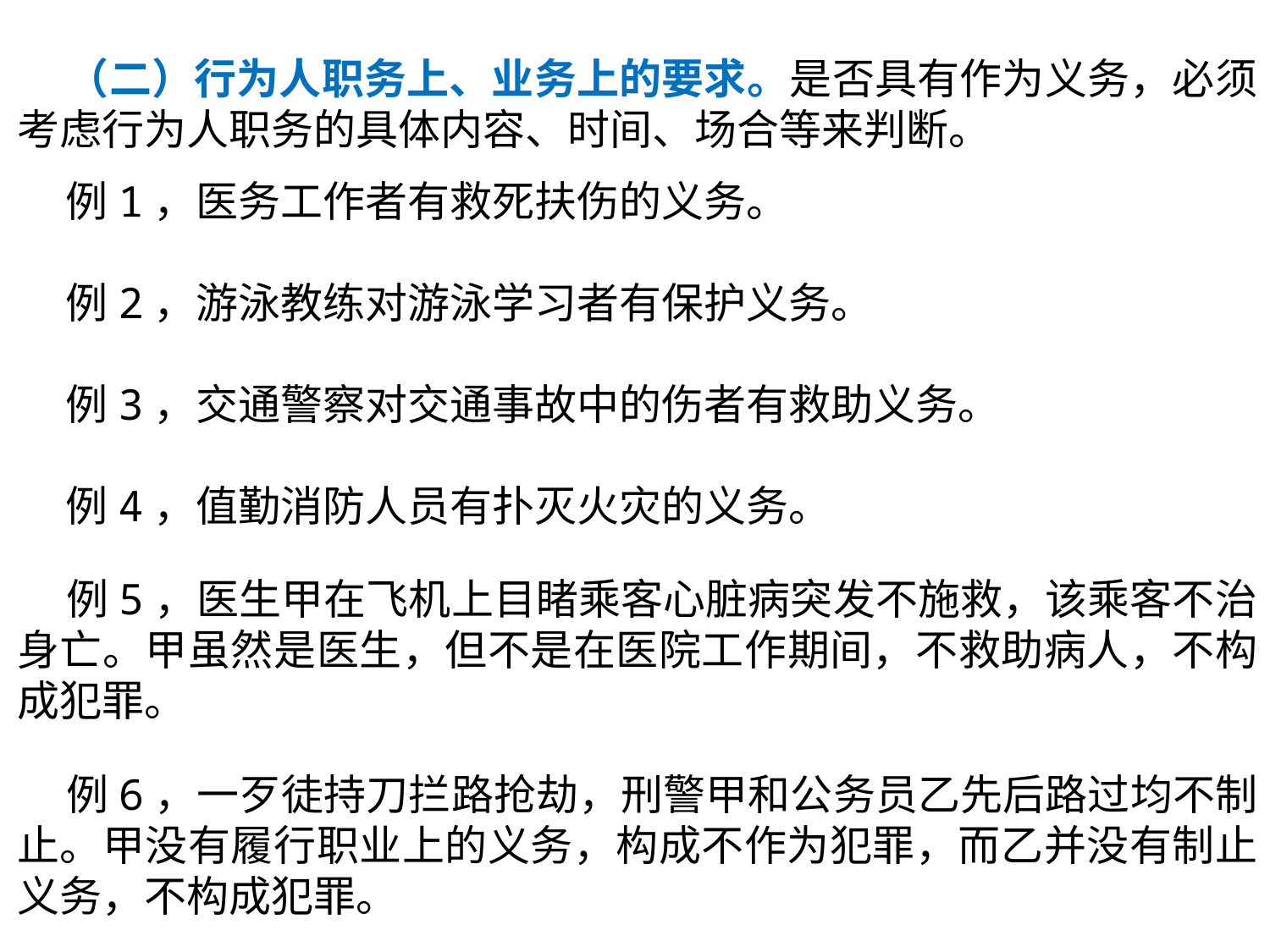

（二）行为人职务上、业务上的要求。是否具有作为义务，必须考虑行为人职务的具体内容、时间、场合等来判断。

    例1，医务工作者有救死扶伤的义务。

    例2，游泳教练对游泳学习者有保护义务。

    例3，交通警察对交通事故中的伤者有救助义务。

    例4，值勤消防人员有扑灭火灾的义务。

    例5，医生甲在飞机上目睹乘客心脏病突发不施救，该乘客不治身亡。甲虽然是医生，但不是在医院工作期间，不救助病人，不构成犯罪。

    例6，一歹徒持刀拦路抢劫，刑警甲和公务员乙先后路过均不制止。甲没有履行职业上的义务，构成不作为犯罪，而乙并没有制止义务，不构成犯罪。